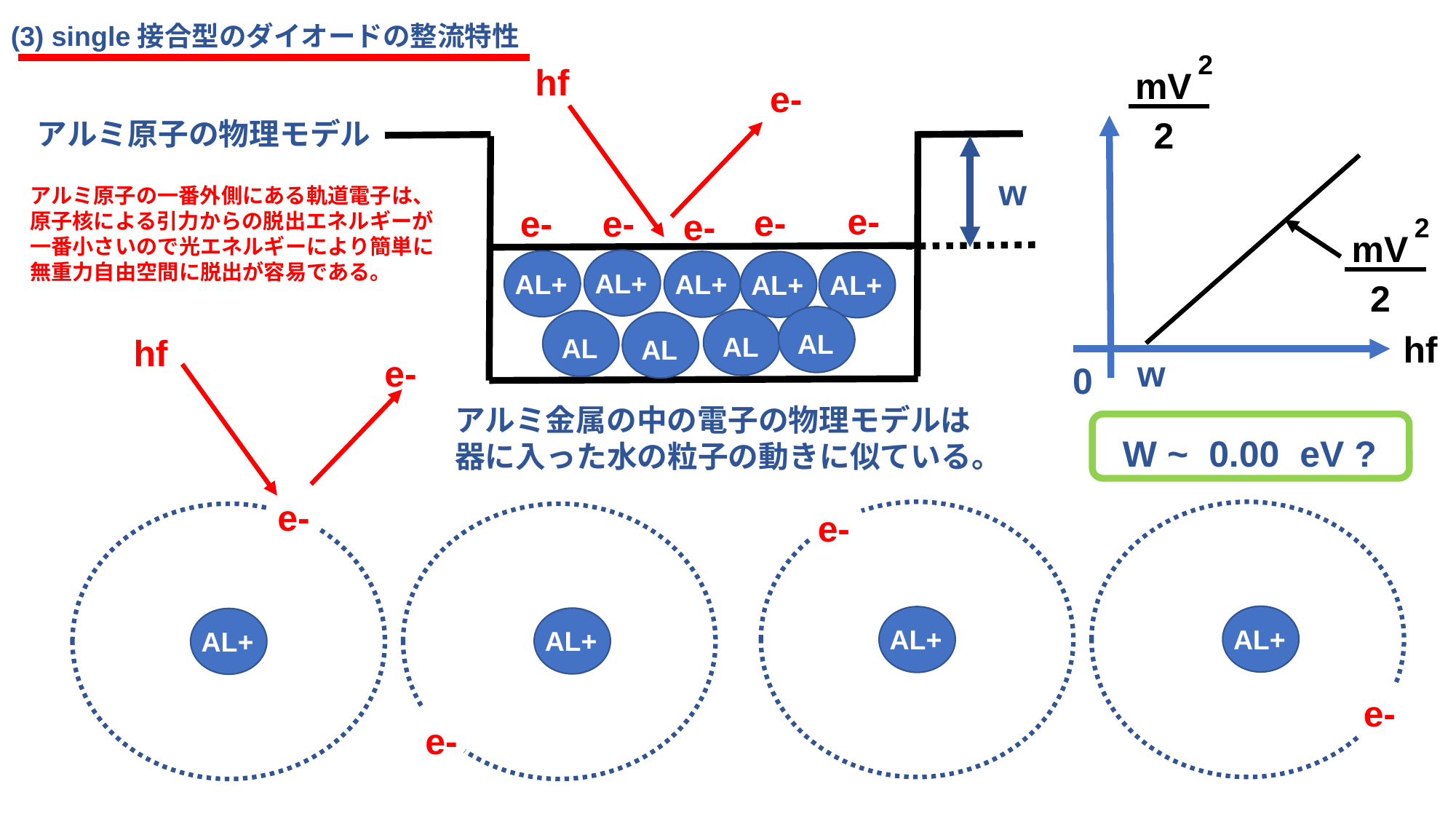

(3) single接合型のダイオードの整流特性

2
hf
mV
e-
2
アルミ原子の物理モデル
w
アルミ原子の一番外側にある軌道電子は、
原子核による引力からの脱出エネルギーが
一番小さいので光エネルギーにより簡単に
無重力自由空間に脱出が容易である。
e-
e-
e-
e-
e-
2
mV

AL+
AL+
AL+
AL+
AL+
2

hf
AL
hf
AL
AL
AL
e-
w
0

アルミ金属の中の電子の物理モデルは
器に入った水の粒子の動きに似ている。

W ~  0.00  eV ?

e-

e-

AL+
AL+

AL+
AL+
AL+
AL+

e-

e-